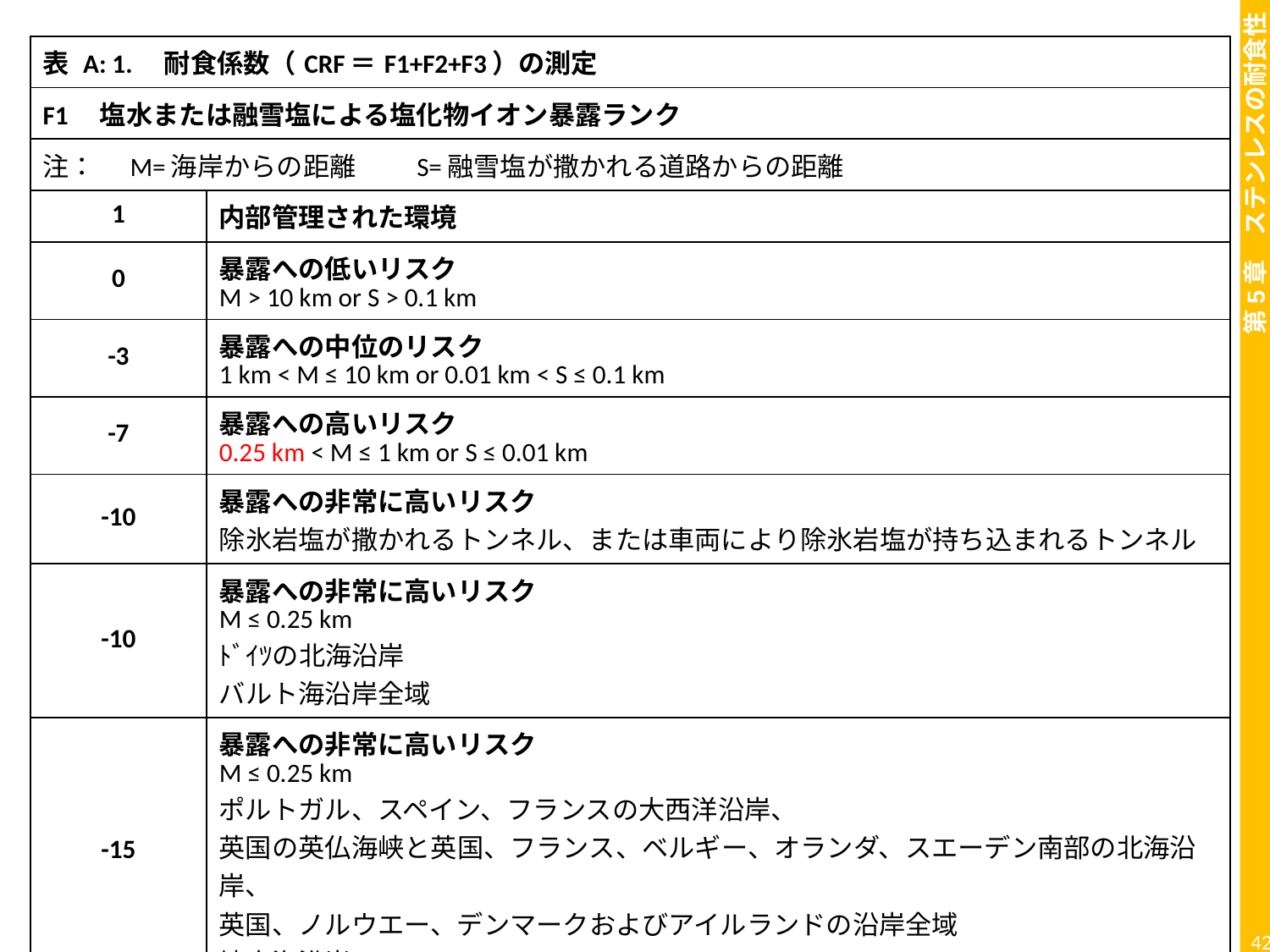

| 表 A: 1.　耐食係数（CRF＝F1+F2+F3）の測定 |  |
| --- | --- |
| F1　塩水または融雪塩による塩化物イオン暴露ランク |  |
| 注：　M=海岸からの距離　　S=融雪塩が撒かれる道路からの距離 |  |
| 1 | 内部管理された環境 |
| 0 | 暴露への低いリスク M > 10 km or S > 0.1 km |
| -3 | 暴露への中位のリスク 1 km < M ≤ 10 km or 0.01 km < S ≤ 0.1 km |
| -7 | 暴露への高いリスク 0.25 km < M ≤ 1 km or S ≤ 0.01 km |
| -10 | 暴露への非常に高いリスク 除氷岩塩が撒かれるトンネル、または車両により除氷岩塩が持ち込まれるトンネル |
| -10 | 暴露への非常に高いリスク M ≤ 0.25 km ﾄﾞｲﾂの北海沿岸 バルト海沿岸全域 |
| -15 | 暴露への非常に高いリスク M ≤ 0.25 km ポルトガル、スペイン、フランスの大西洋沿岸、 英国の英仏海峡と英国、フランス、ベルギー、オランダ、スエーデン南部の北海沿岸、 英国、ノルウエー、デンマークおよびアイルランドの沿岸全域 地中海沿岸 |
42